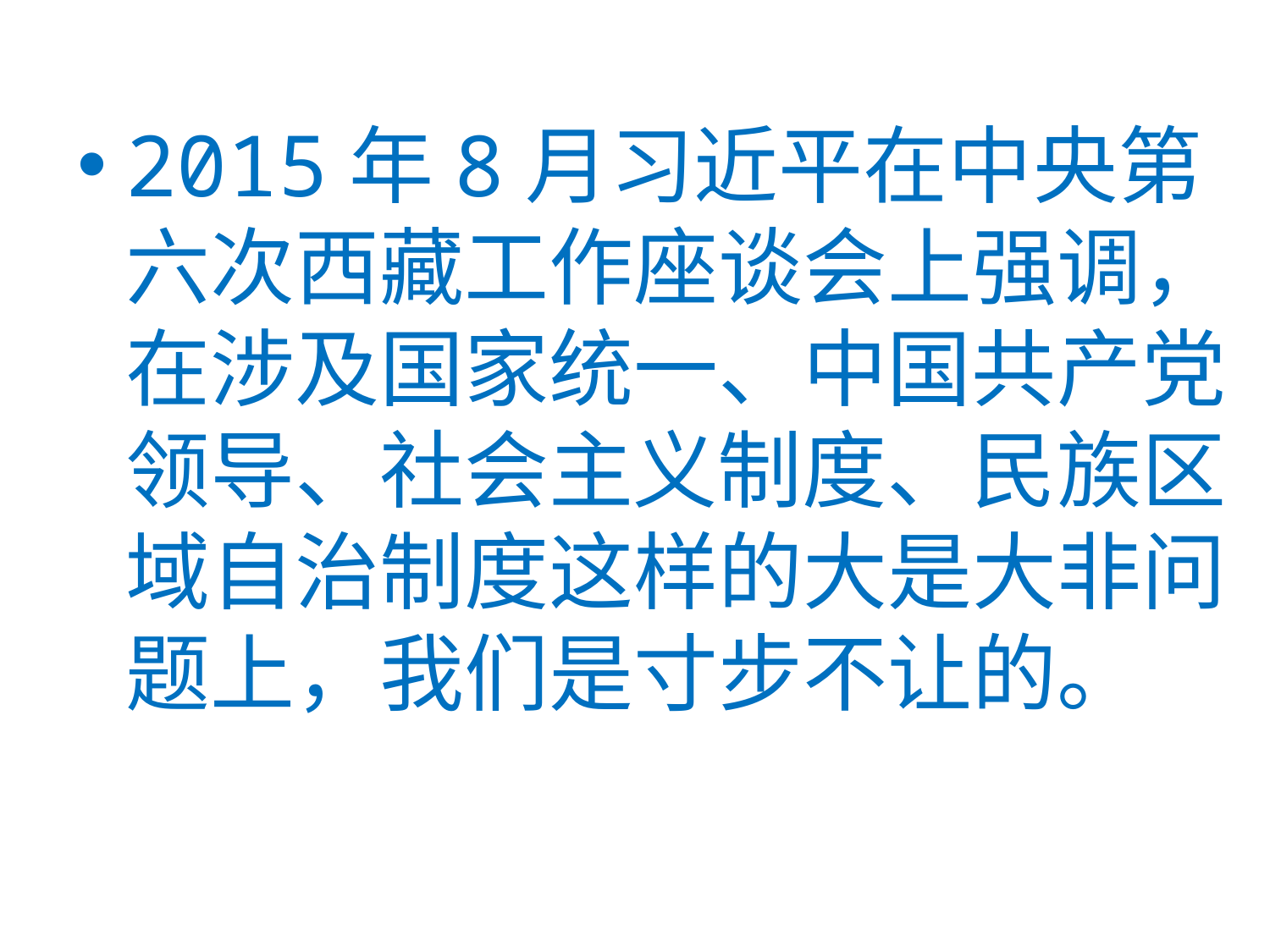

#
2015年8月习近平在中央第六次西藏工作座谈会上强调，在涉及国家统一、中国共产党领导、社会主义制度、民族区域自治制度这样的大是大非问题上，我们是寸步不让的。